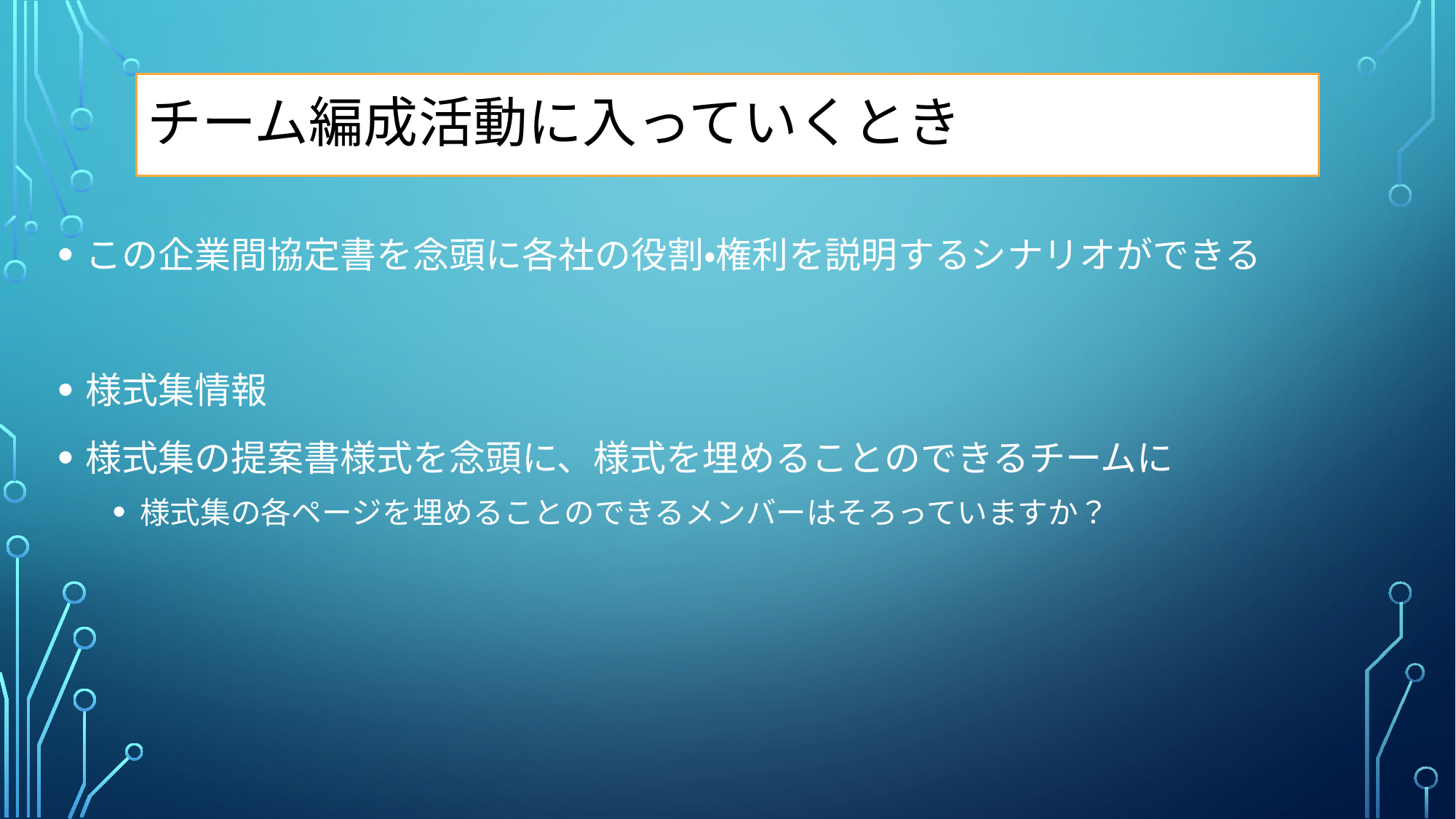

# チーム編成活動に入っていくとき
この企業間協定書を念頭に各社の役割・権利を説明するシナリオができる

様式集情報
様式集の提案書様式を念頭に、様式を埋めることのできるチームに
様式集の各ページを埋めることのできるメンバーはそろっていますか？